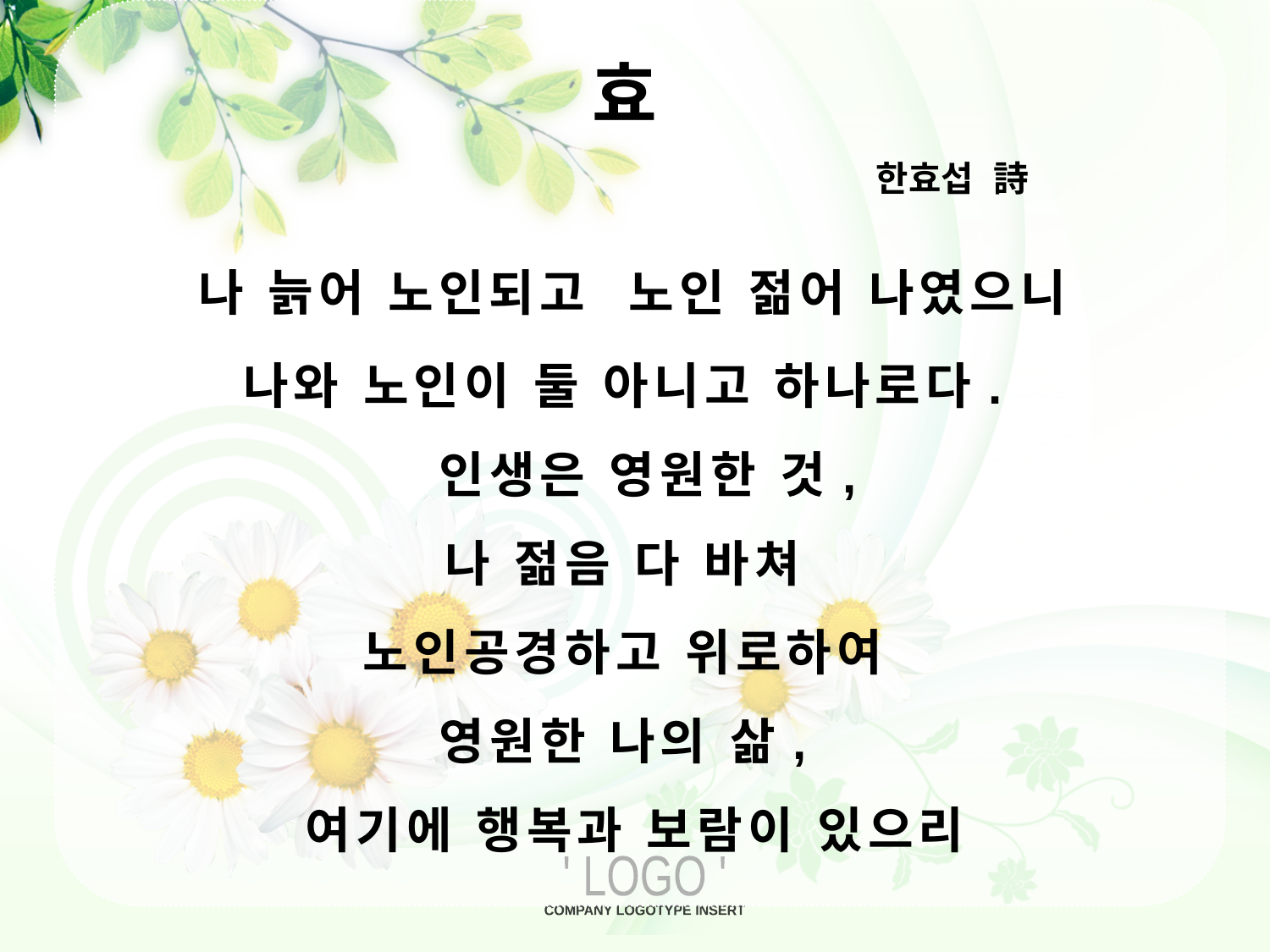

# 효 한효섭  詩 나 늙어 노인되고  노인 젊어 나였으니 나와 노인이 둘 아니고 하나로다. 인생은 영원한 것, 나 젊음 다 바쳐 노인공경하고 위로하여 영원한 나의 삶, 여기에 행복과 보람이 있으리